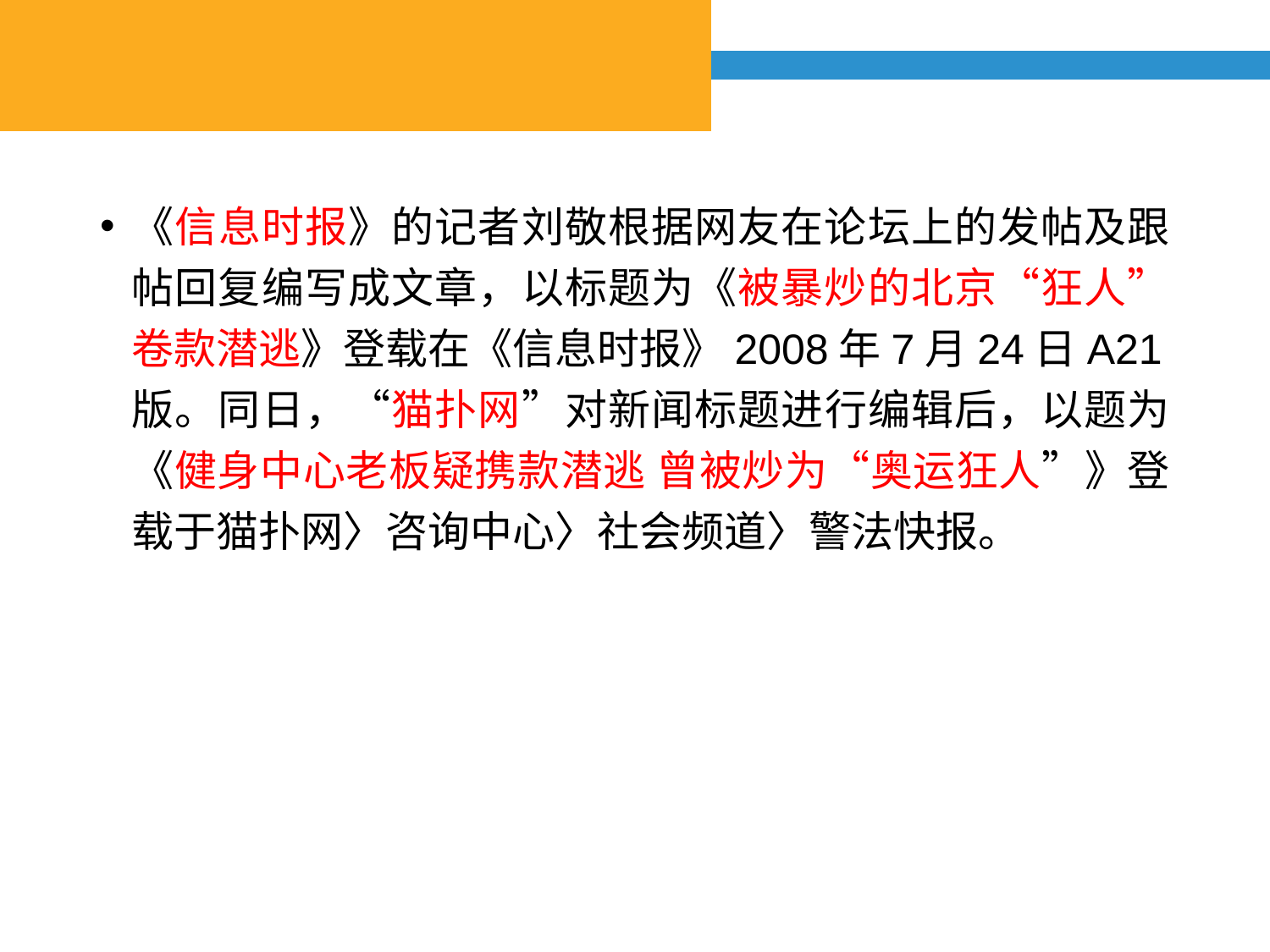

#
《信息时报》的记者刘敬根据网友在论坛上的发帖及跟帖回复编写成文章，以标题为《被暴炒的北京“狂人”卷款潜逃》登载在《信息时报》2008年7月24日A21版。同日，“猫扑网”对新闻标题进行编辑后，以题为《健身中心老板疑携款潜逃 曾被炒为“奥运狂人”》登载于猫扑网〉咨询中心〉社会频道〉警法快报。